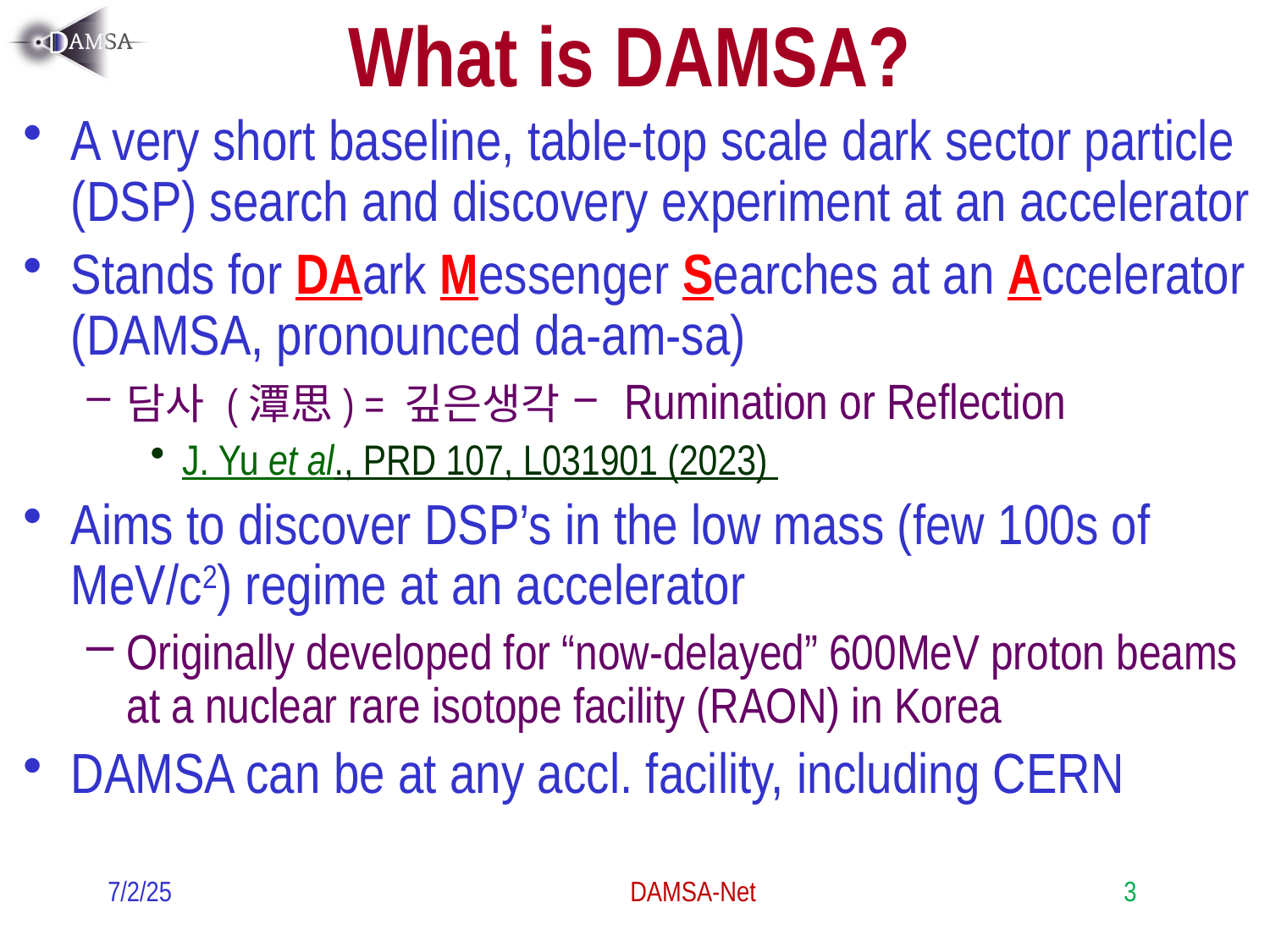

# What is DAMSA?
A very short baseline, table-top scale dark sector particle (DSP) search and discovery experiment at an accelerator
Stands for DAark Messenger Searches at an Accelerator (DAMSA, pronounced da-am-sa)
담사 (潭思) = 깊은생각 – Rumination or Reflection
J. Yu et al., PRD 107, L031901 (2023)
Aims to discover DSP’s in the low mass (few 100s of MeV/c2) regime at an accelerator
Originally developed for “now-delayed” 600MeV proton beams at a nuclear rare isotope facility (RAON) in Korea
DAMSA can be at any accl. facility, including CERN
7/2/25
DAMSA-Net
3